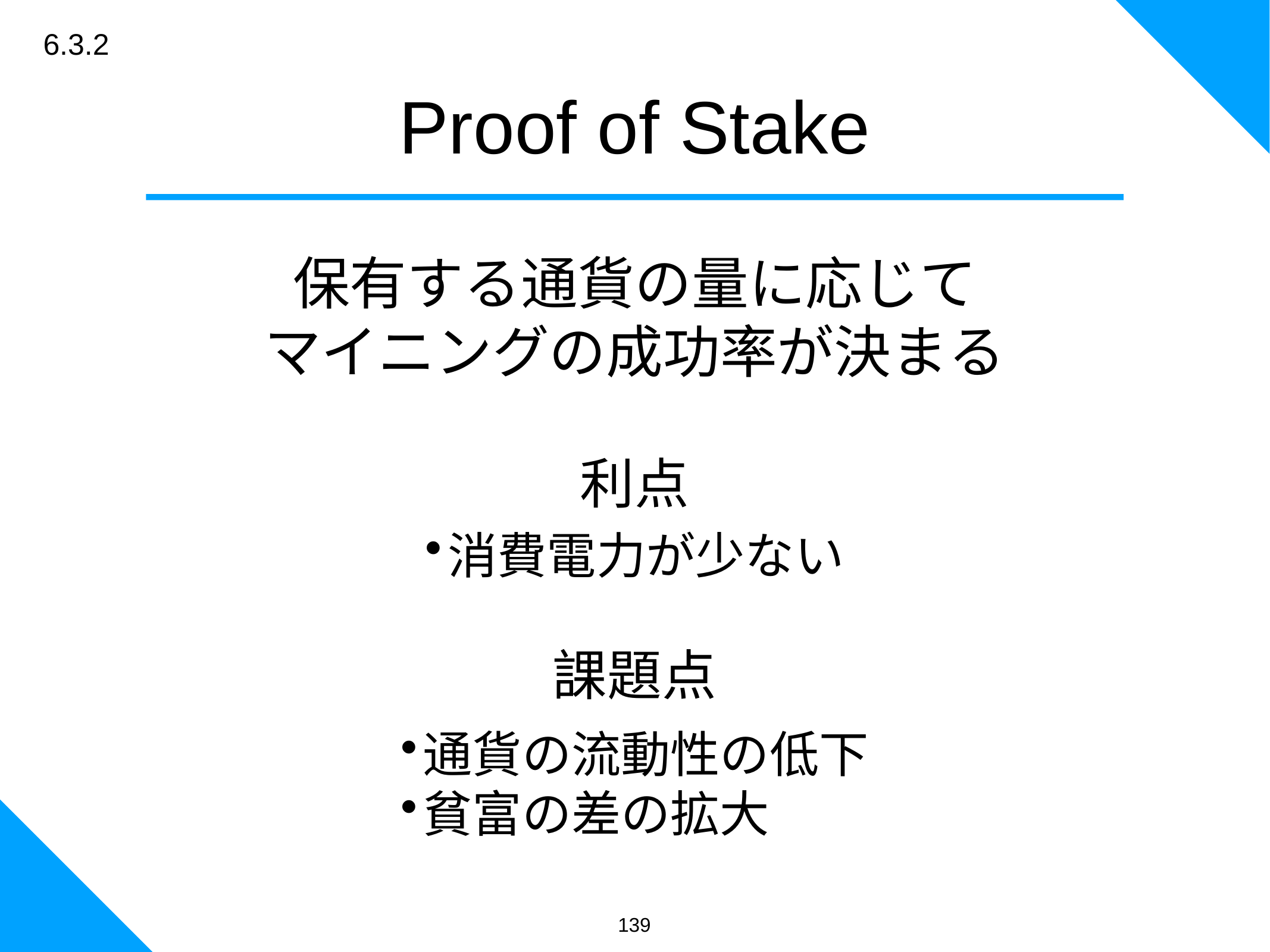

6.3.2
Proof of Stake
保有する通貨の量に応じて
マイニングの成功率が決まる
利点
消費電力が少ない
課題点
通貨の流動性の低下
貧富の差の拡大
139